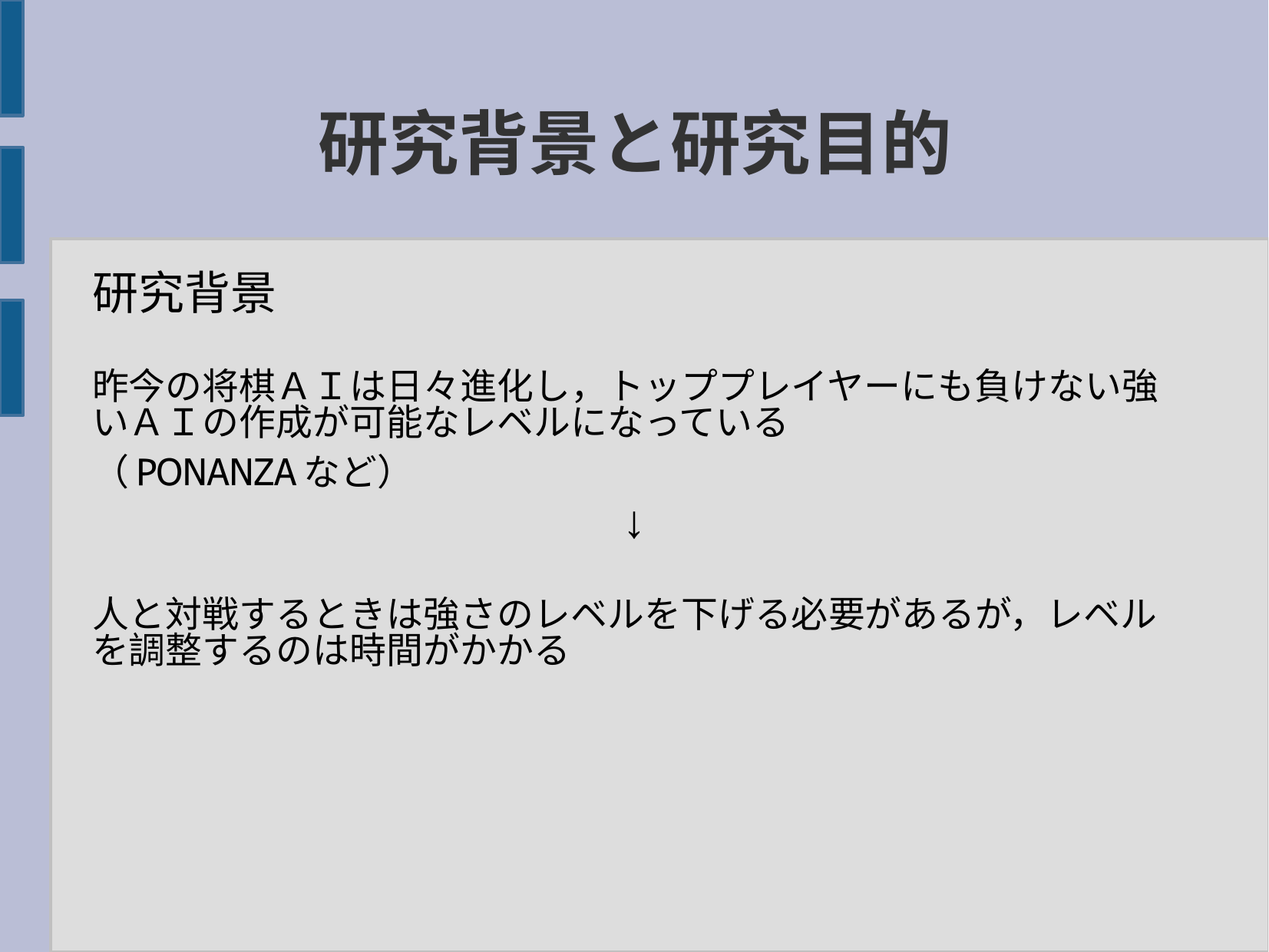

研究背景と研究目的
研究背景

昨今の将棋ＡＩは日々進化し，トッププレイヤーにも負けない強いＡＩの作成が可能なレベルになっている
（PONANZAなど）
↓

人と対戦するときは強さのレベルを下げる必要があるが，レベルを調整するのは時間がかかる